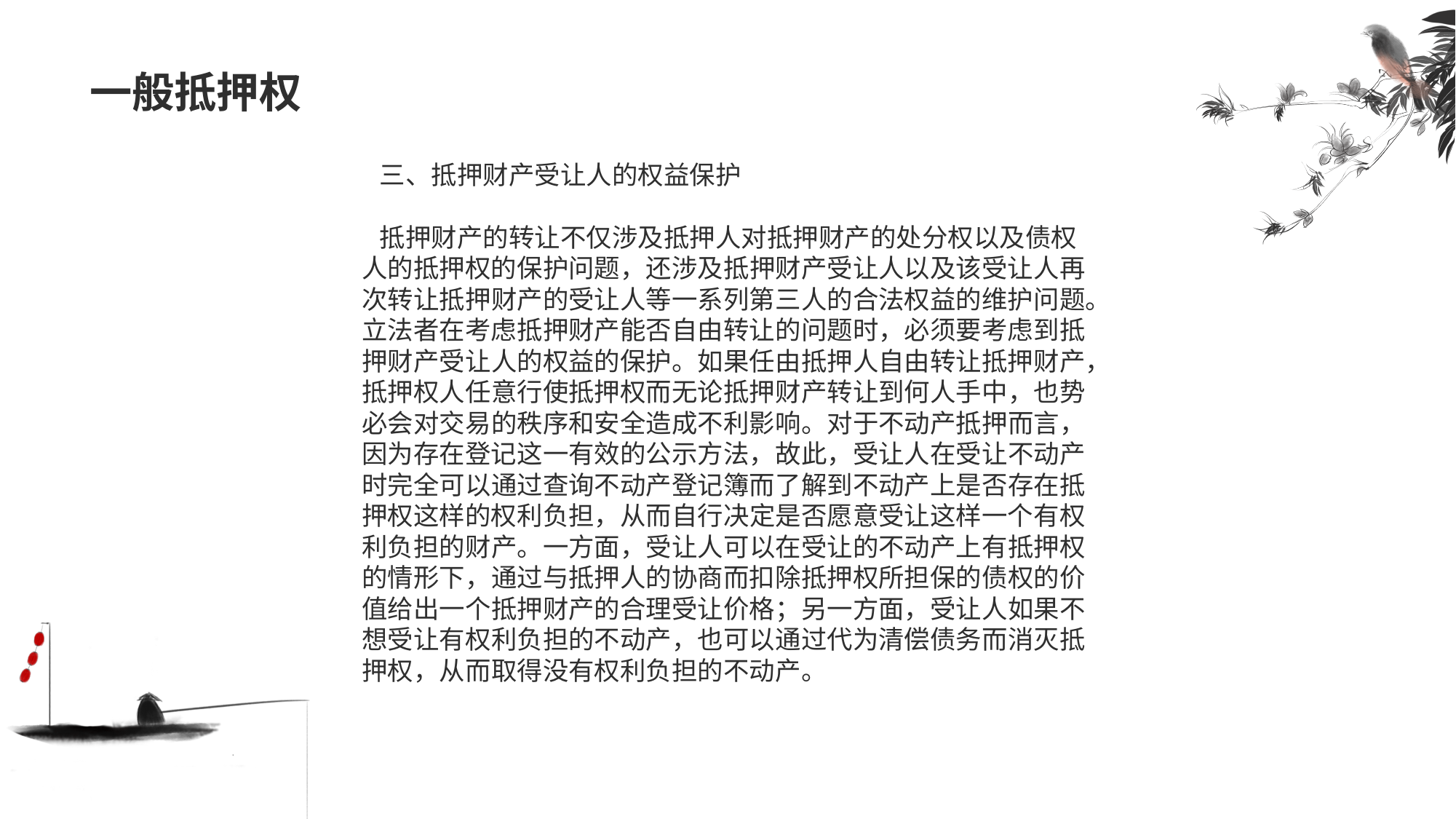

# 一般抵押权

  三、抵押财产受让人的权益保护

  抵押财产的转让不仅涉及抵押人对抵押财产的处分权以及债权人的抵押权的保护问题，还涉及抵押财产受让人以及该受让人再次转让抵押财产的受让人等一系列第三人的合法权益的维护问题。立法者在考虑抵押财产能否自由转让的问题时，必须要考虑到抵押财产受让人的权益的保护。如果任由抵押人自由转让抵押财产，抵押权人任意行使抵押权而无论抵押财产转让到何人手中，也势必会对交易的秩序和安全造成不利影响。对于不动产抵押而言，因为存在登记这一有效的公示方法，故此，受让人在受让不动产时完全可以通过查询不动产登记簿而了解到不动产上是否存在抵押权这样的权利负担，从而自行决定是否愿意受让这样一个有权利负担的财产。一方面，受让人可以在受让的不动产上有抵押权的情形下，通过与抵押人的协商而扣除抵押权所担保的债权的价值给出一个抵押财产的合理受让价格；另一方面，受让人如果不想受让有权利负担的不动产，也可以通过代为清偿债务而消灭抵押权，从而取得没有权利负担的不动产。
130